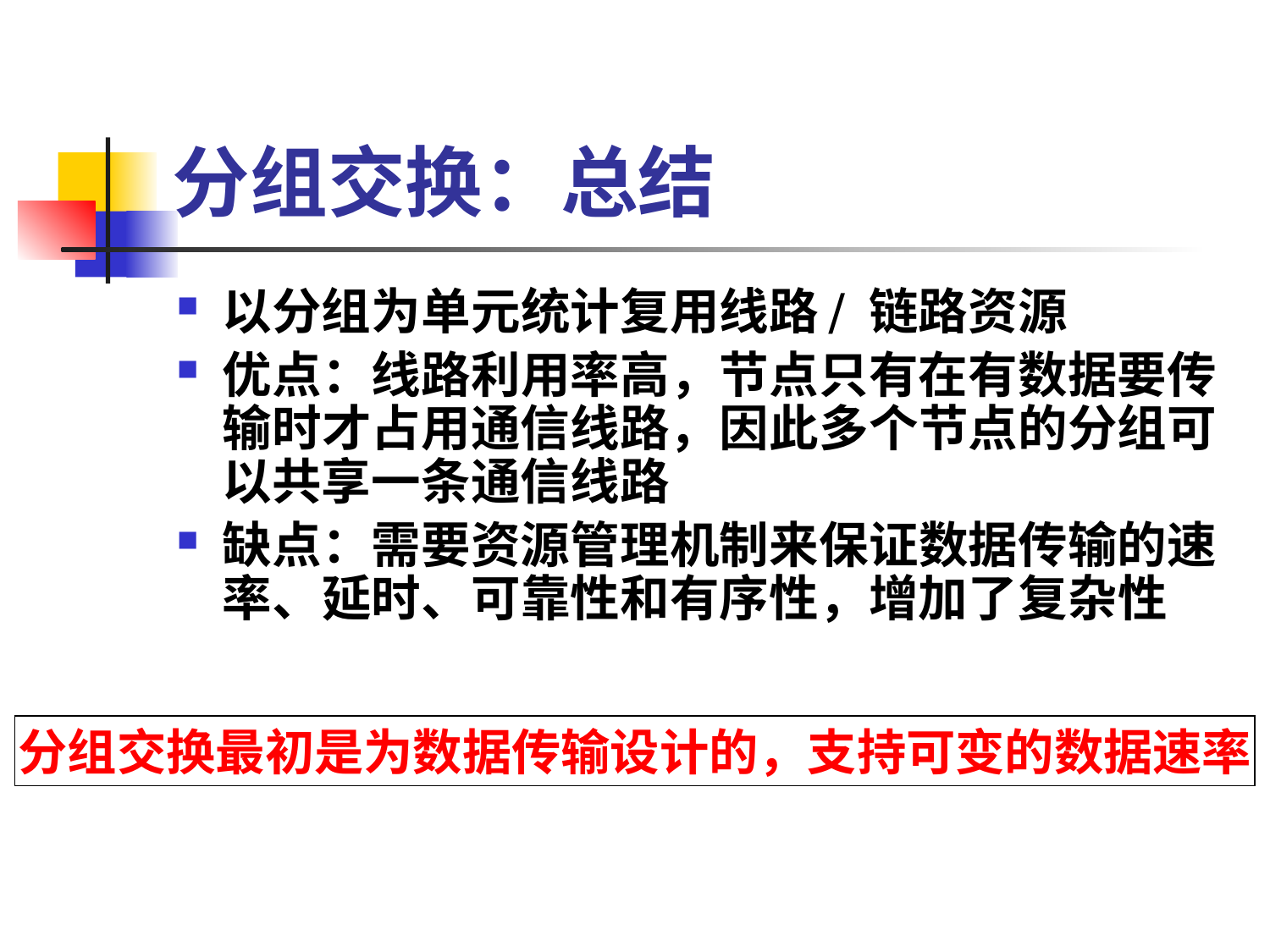

# 分组交换：总结
以分组为单元统计复用线路/链路资源
优点：线路利用率高，节点只有在有数据要传输时才占用通信线路，因此多个节点的分组可以共享一条通信线路
缺点：需要资源管理机制来保证数据传输的速率、延时、可靠性和有序性，增加了复杂性
分组交换最初是为数据传输设计的，支持可变的数据速率